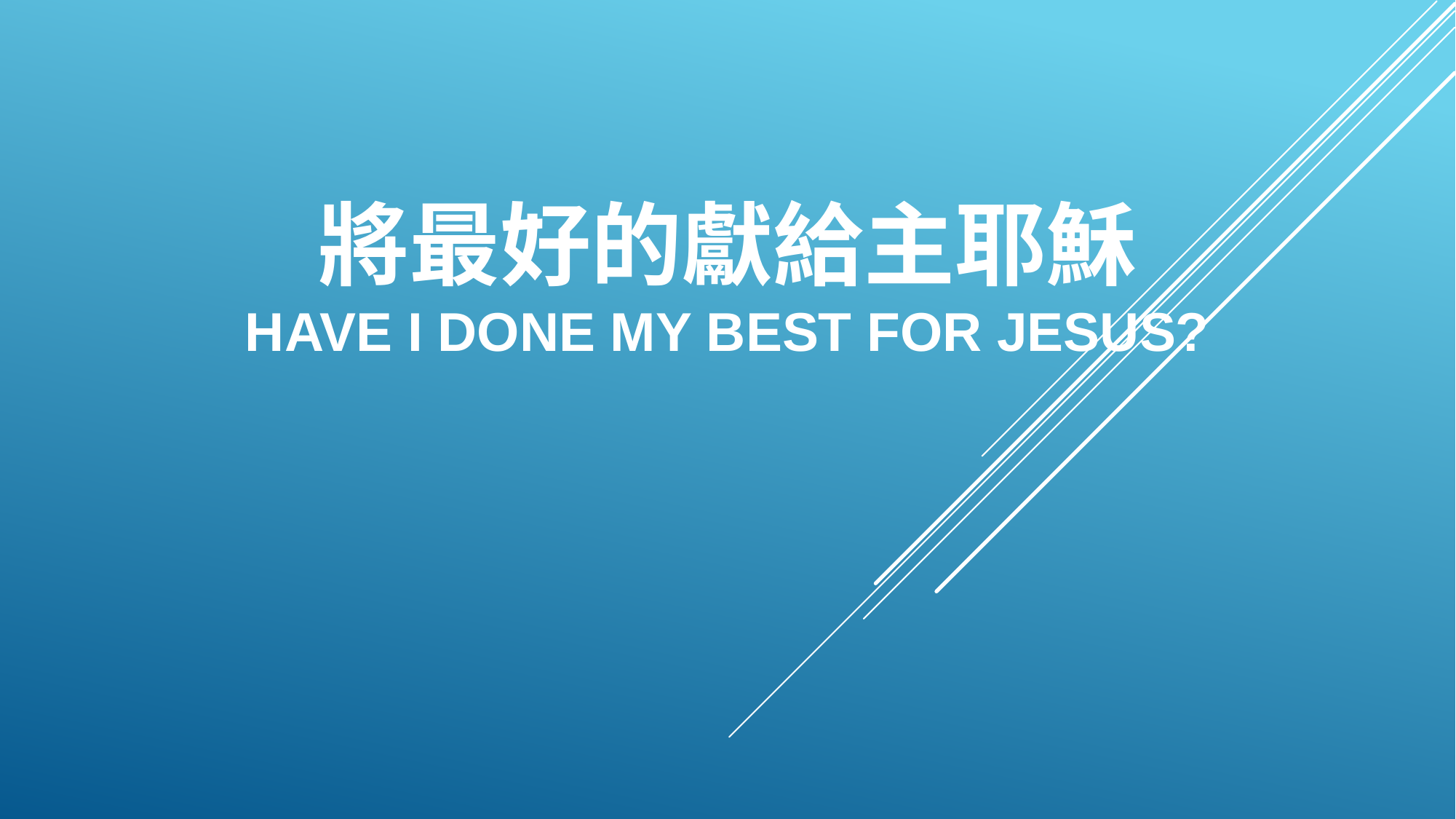

# 將最好的獻給主耶穌 have I done my best for jesus?